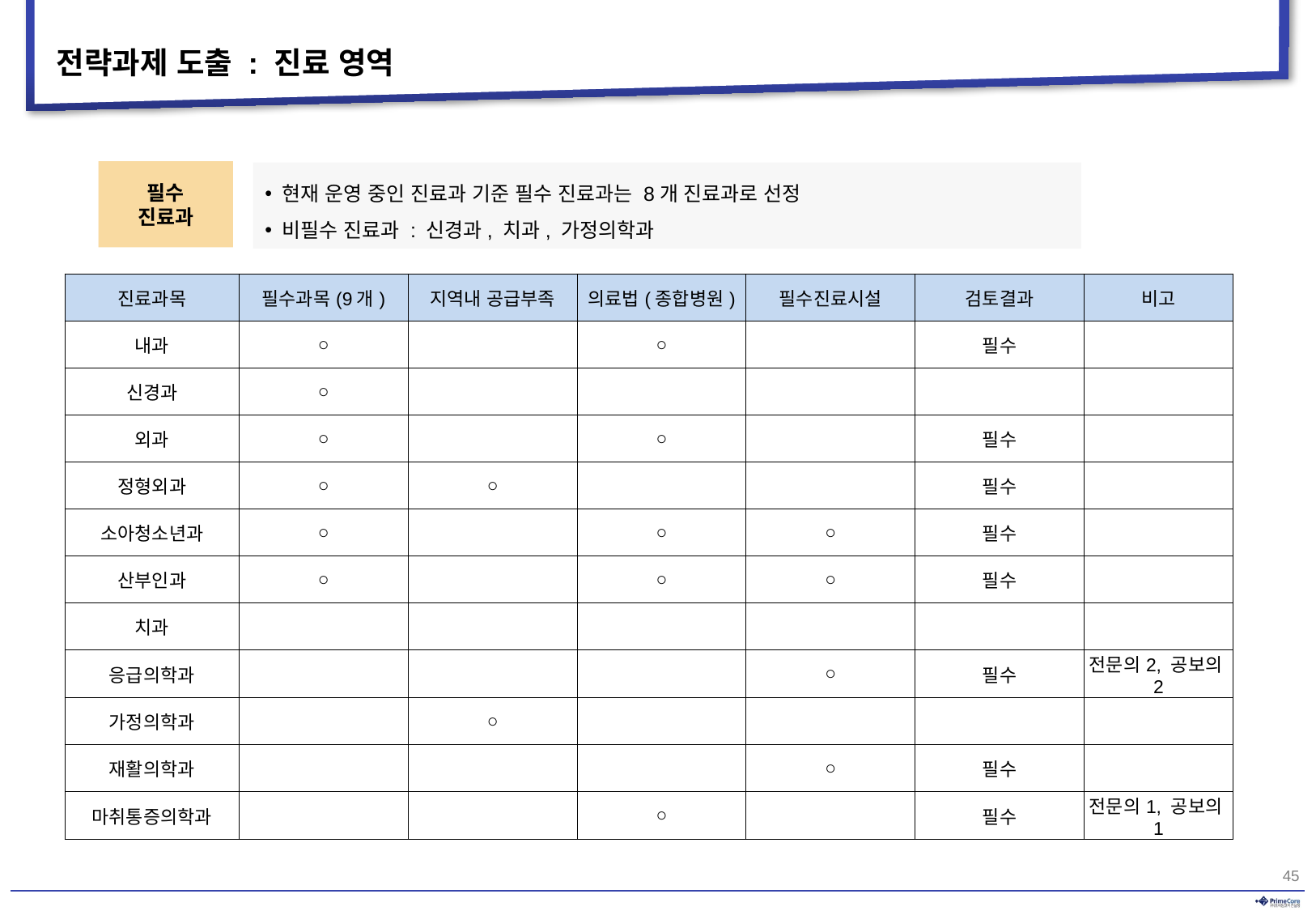

# 전략과제 도출 : 진료 영역
필수
진료과
 현재 운영 중인 진료과 기준 필수 진료과는 8개 진료과로 선정
 비필수 진료과 : 신경과, 치과, 가정의학과
| 진료과목 | 필수과목(9개) | 지역내 공급부족 | 의료법(종합병원) | 필수진료시설 | 검토결과 | 비고 |
| --- | --- | --- | --- | --- | --- | --- |
| 내과 | ○ |  | ○ |  | 필수 |  |
| 신경과 | ○ |  |  |  |  |  |
| 외과 | ○ |  | ○ |  | 필수 |  |
| 정형외과 | ○ | ○ |  |  | 필수 |  |
| 소아청소년과 | ○ |  | ○ | ○ | 필수 |  |
| 산부인과 | ○ |  | ○ | ○ | 필수 |  |
| 치과 |  |  |  |  |  |  |
| 응급의학과 |  |  |  | ○ | 필수 | 전문의2, 공보의2 |
| 가정의학과 |  | ○ |  |  |  |  |
| 재활의학과 |  |  |  | ○ | 필수 |  |
| 마취통증의학과 |  |  | ○ |  | 필수 | 전문의1, 공보의1 |